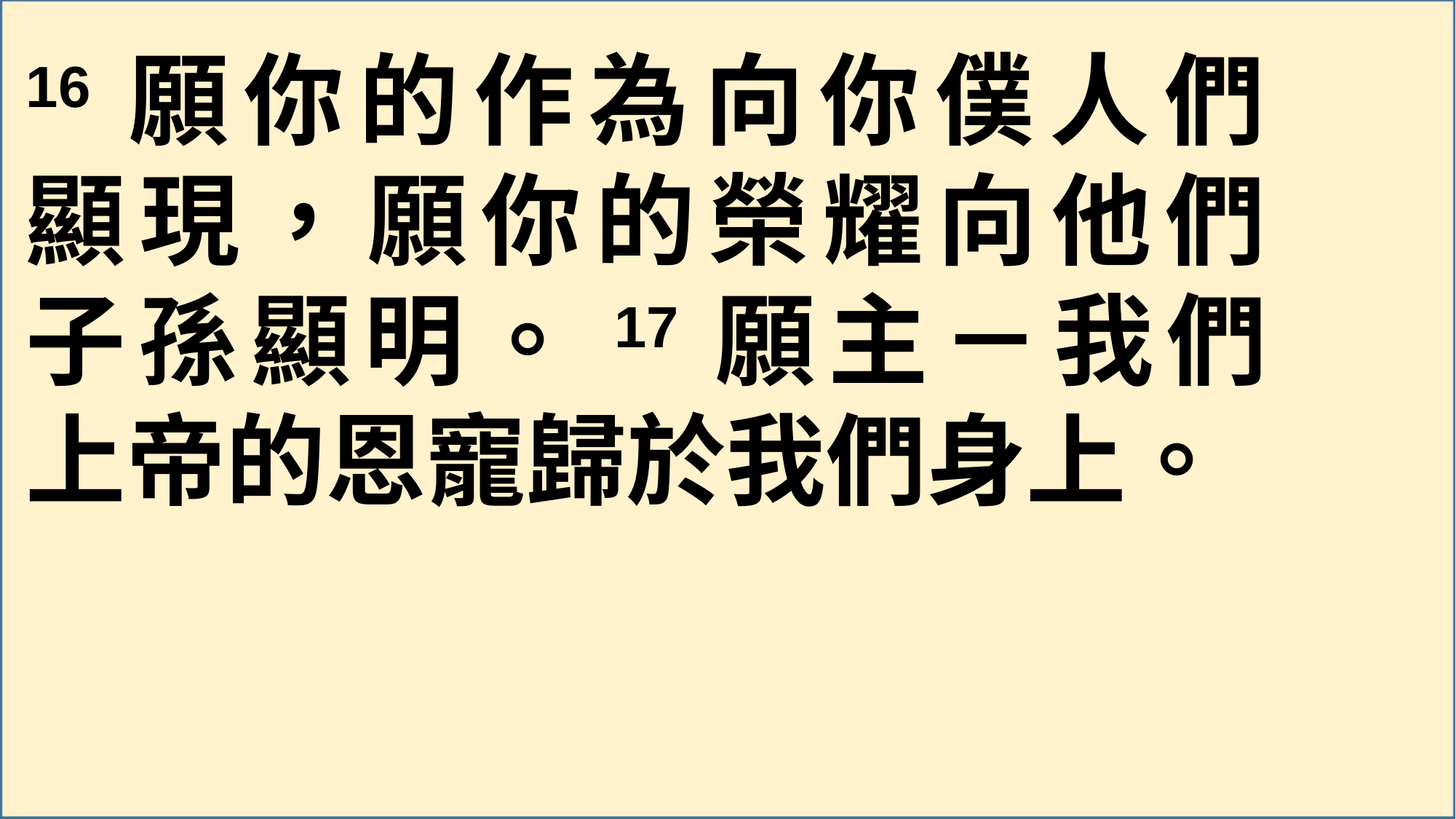

16願你的作為向你僕人們
顯現，願你的榮耀向他們
子孫顯明。17願主－我們
上帝的恩寵歸於我們身上。